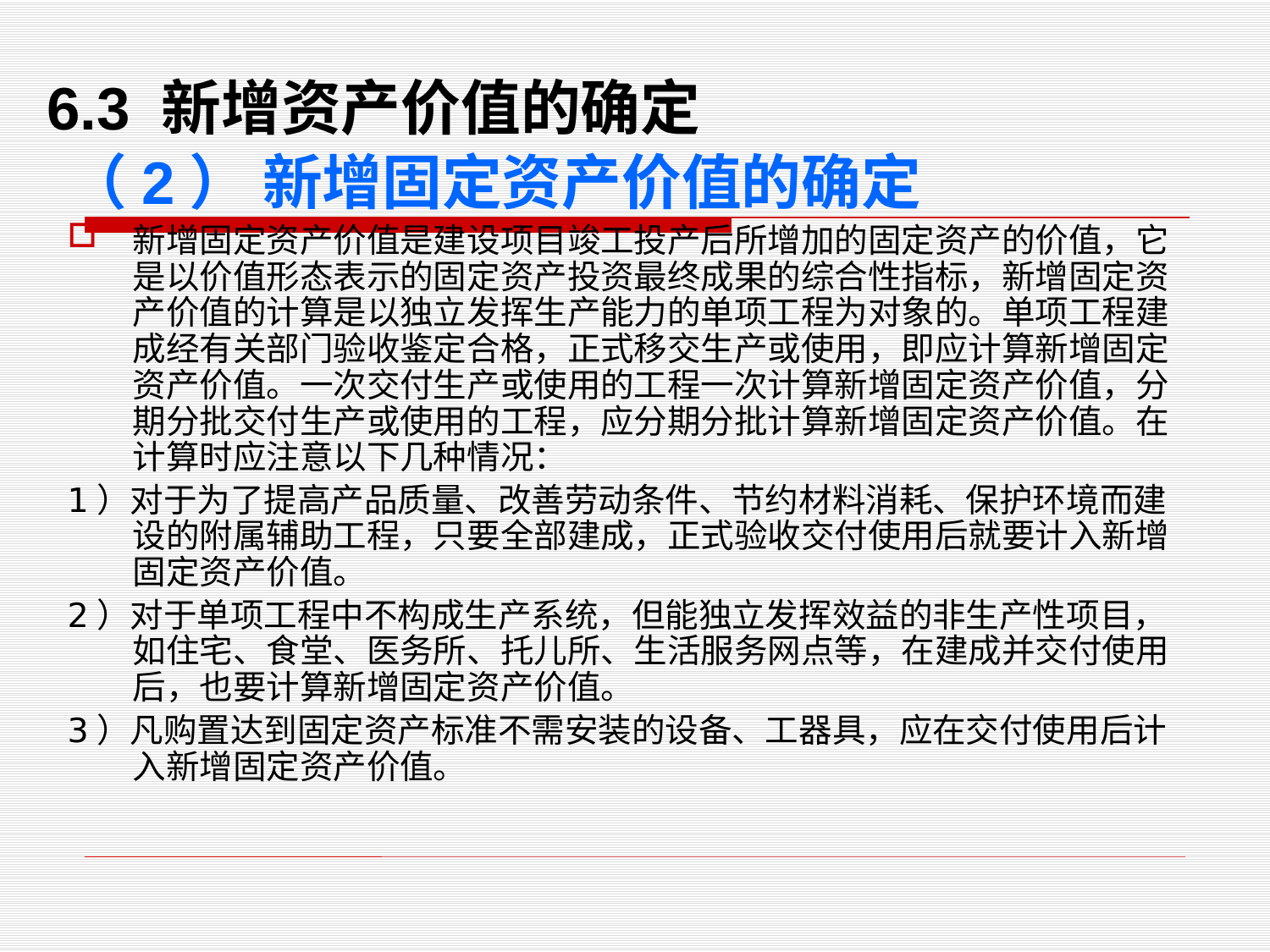

6.3 新增资产价值的确定
（2） 新增固定资产价值的确定
新增固定资产价值是建设项目竣工投产后所增加的固定资产的价值，它是以价值形态表示的固定资产投资最终成果的综合性指标，新增固定资产价值的计算是以独立发挥生产能力的单项工程为对象的。单项工程建成经有关部门验收鉴定合格，正式移交生产或使用，即应计算新增固定资产价值。一次交付生产或使用的工程一次计算新增固定资产价值，分期分批交付生产或使用的工程，应分期分批计算新增固定资产价值。在计算时应注意以下几种情况：
1）对于为了提高产品质量、改善劳动条件、节约材料消耗、保护环境而建设的附属辅助工程，只要全部建成，正式验收交付使用后就要计入新增固定资产价值。
2）对于单项工程中不构成生产系统，但能独立发挥效益的非生产性项目，如住宅、食堂、医务所、托儿所、生活服务网点等，在建成并交付使用后，也要计算新增固定资产价值。
3）凡购置达到固定资产标准不需安装的设备、工器具，应在交付使用后计入新增固定资产价值。